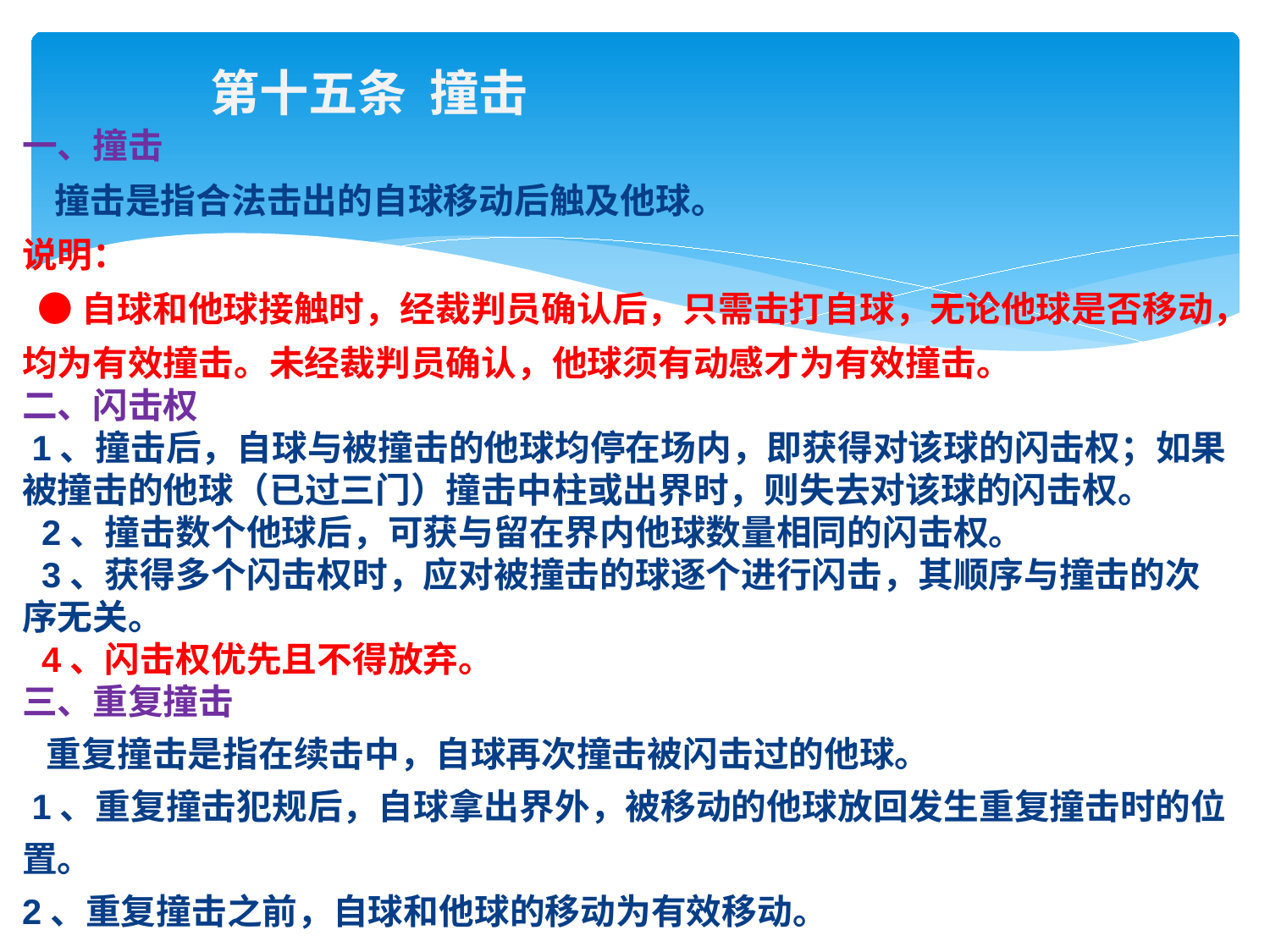

第十五条  撞击
一、撞击
   撞击是指合法击出的自球移动后触及他球。
说明：
  ●自球和他球接触时，经裁判员确认后，只需击打自球，无论他球是否移动，均为有效撞击。未经裁判员确认，他球须有动感才为有效撞击。
二、闪击权
 1、撞击后，自球与被撞击的他球均停在场内，即获得对该球的闪击权；如果被撞击的他球（已过三门）撞击中柱或出界时，则失去对该球的闪击权。
  2、撞击数个他球后，可获与留在界内他球数量相同的闪击权。
  3、获得多个闪击权时，应对被撞击的球逐个进行闪击，其顺序与撞击的次序无关。
  4、闪击权优先且不得放弃。
三、重复撞击
  重复撞击是指在续击中，自球再次撞击被闪击过的他球。
 1、重复撞击犯规后，自球拿出界外，被移动的他球放回发生重复撞击时的位置。
2、重复撞击之前，自球和他球的移动为有效移动。